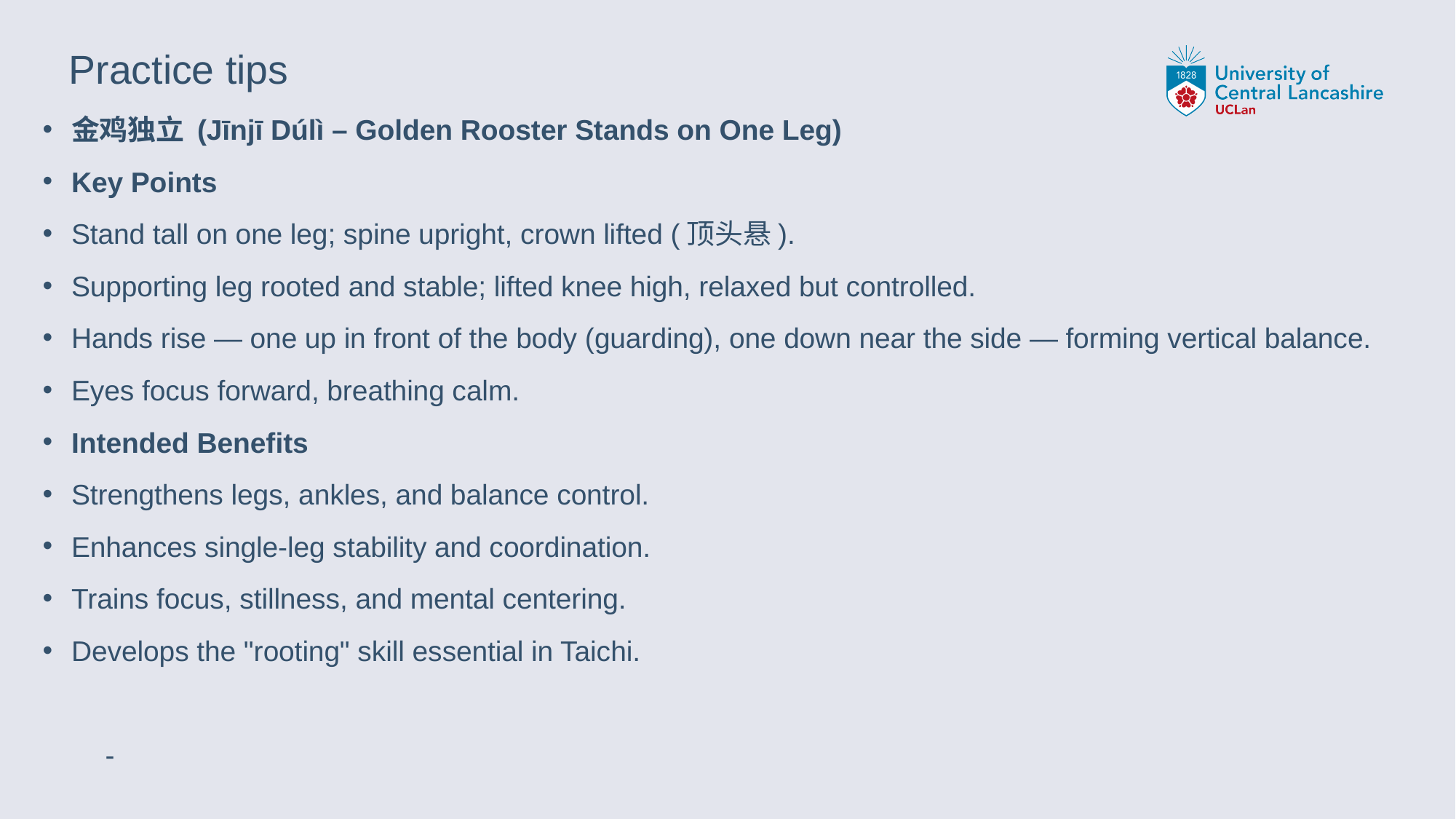

# Practice tips
金鸡独立 (Jīnjī Dúlì – Golden Rooster Stands on One Leg)
Key Points
Stand tall on one leg; spine upright, crown lifted (顶头悬).
Supporting leg rooted and stable; lifted knee high, relaxed but controlled.
Hands rise — one up in front of the body (guarding), one down near the side — forming vertical balance.
Eyes focus forward, breathing calm.
Intended Benefits
Strengthens legs, ankles, and balance control.
Enhances single-leg stability and coordination.
Trains focus, stillness, and mental centering.
Develops the "rooting" skill essential in Taichi.

        -